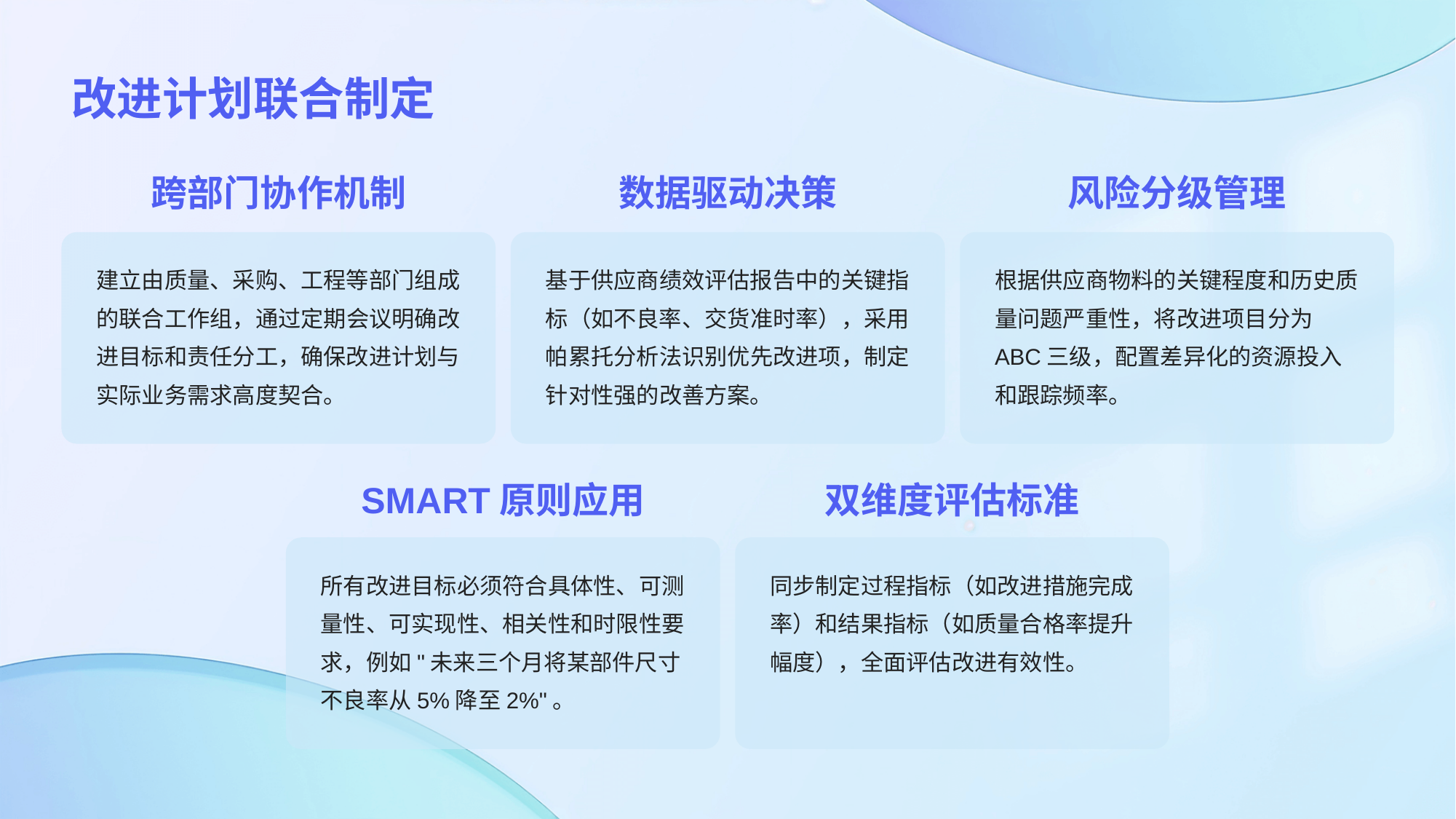

改进计划联合制定
跨部门协作机制
数据驱动决策
风险分级管理

建立由质量、采购、工程等部门组成的联合工作组，通过定期会议明确改进目标和责任分工，确保改进计划与实际业务需求高度契合。
基于供应商绩效评估报告中的关键指标（如不良率、交货准时率），采用帕累托分析法识别优先改进项，制定针对性强的改善方案。
根据供应商物料的关键程度和历史质量问题严重性，将改进项目分为ABC三级，配置差异化的资源投入和跟踪频率。
SMART原则应用
双维度评估标准

所有改进目标必须符合具体性、可测量性、可实现性、相关性和时限性要求，例如"未来三个月将某部件尺寸不良率从5%降至2%"。
同步制定过程指标（如改进措施完成率）和结果指标（如质量合格率提升幅度），全面评估改进有效性。